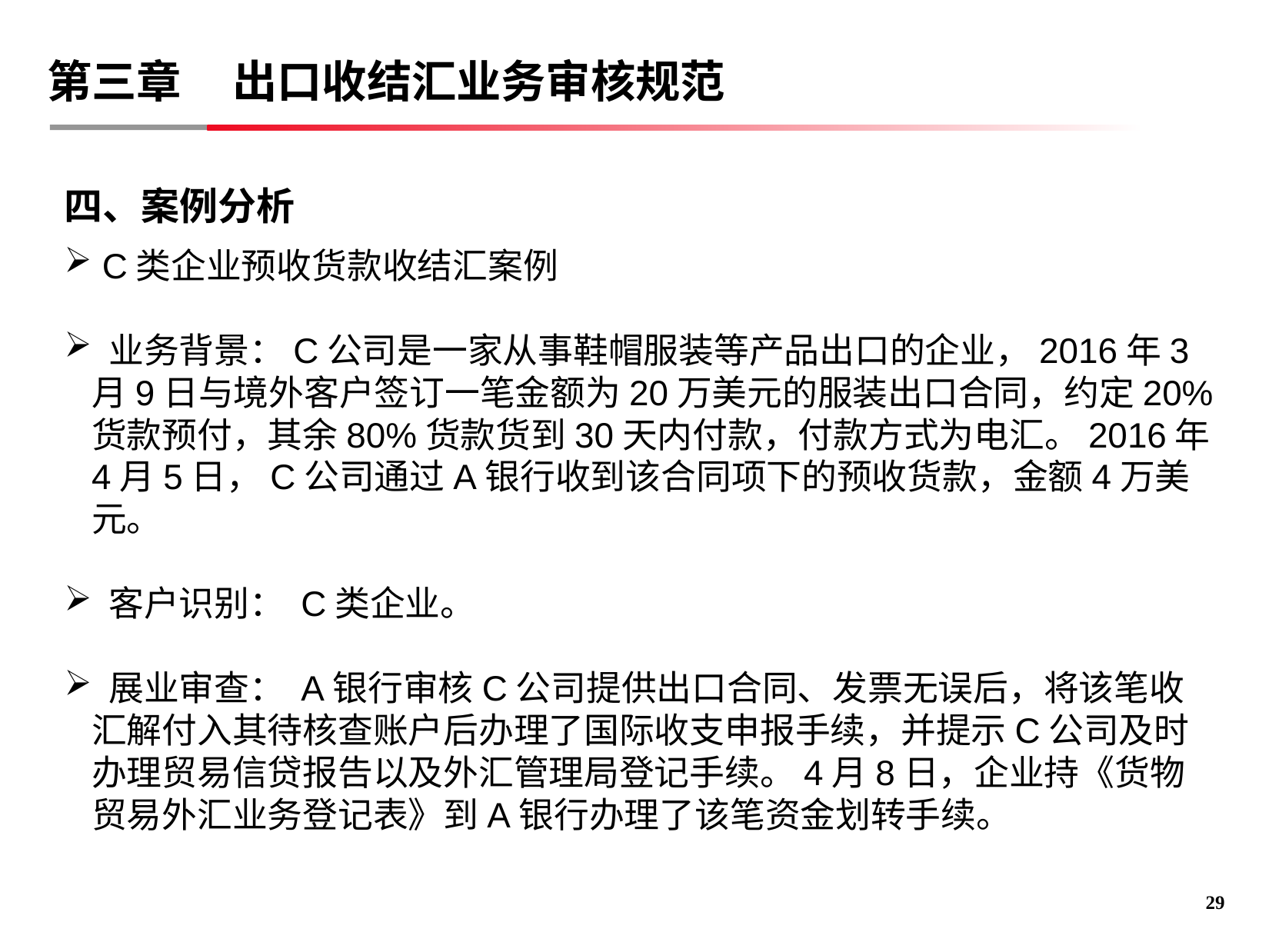

# 第三章     出口收结汇业务审核规范
四、案例分析

 C类企业预收货款收结汇案例

 业务背景：C公司是一家从事鞋帽服装等产品出口的企业，2016年3月9日与境外客户签订一笔金额为20万美元的服装出口合同，约定20%货款预付，其余80%货款货到30天内付款，付款方式为电汇。2016年4月5日，C公司通过A银行收到该合同项下的预收货款，金额4万美元。

 客户识别： C类企业。

 展业审查： A银行审核C公司提供出口合同、发票无误后，将该笔收汇解付入其待核查账户后办理了国际收支申报手续，并提示C公司及时办理贸易信贷报告以及外汇管理局登记手续。4月8日，企业持《货物贸易外汇业务登记表》到A银行办理了该笔资金划转手续。
29